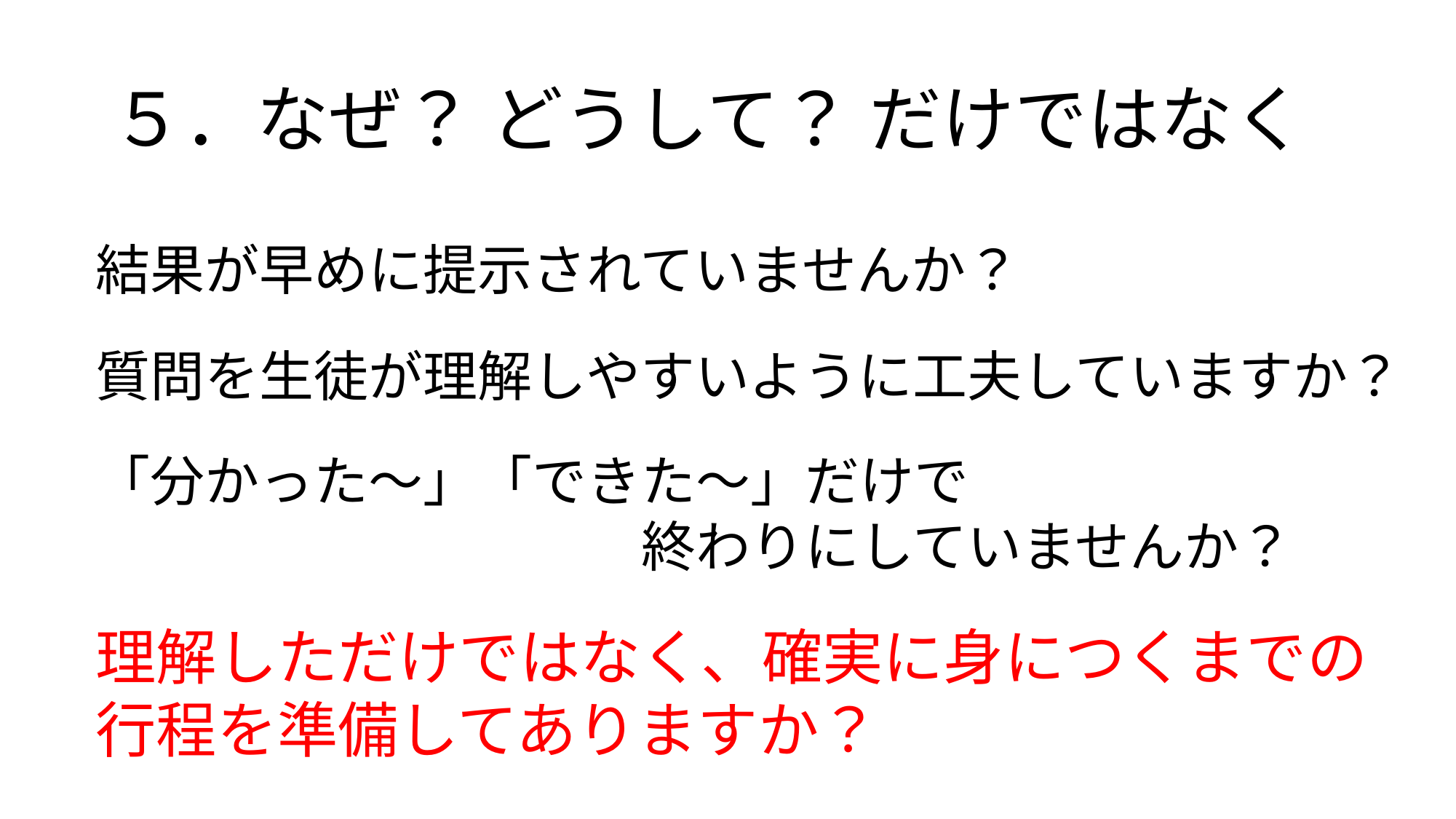

# ５．なぜ？ どうして？ だけではなく
結果が早めに提示されていませんか？
質問を生徒が理解しやすいように工夫していますか？
「分かった～」「できた～」だけで
　　　　　　　　　　終わりにしていませんか？
理解しただけではなく、確実に身につくまでの行程を準備してありますか？